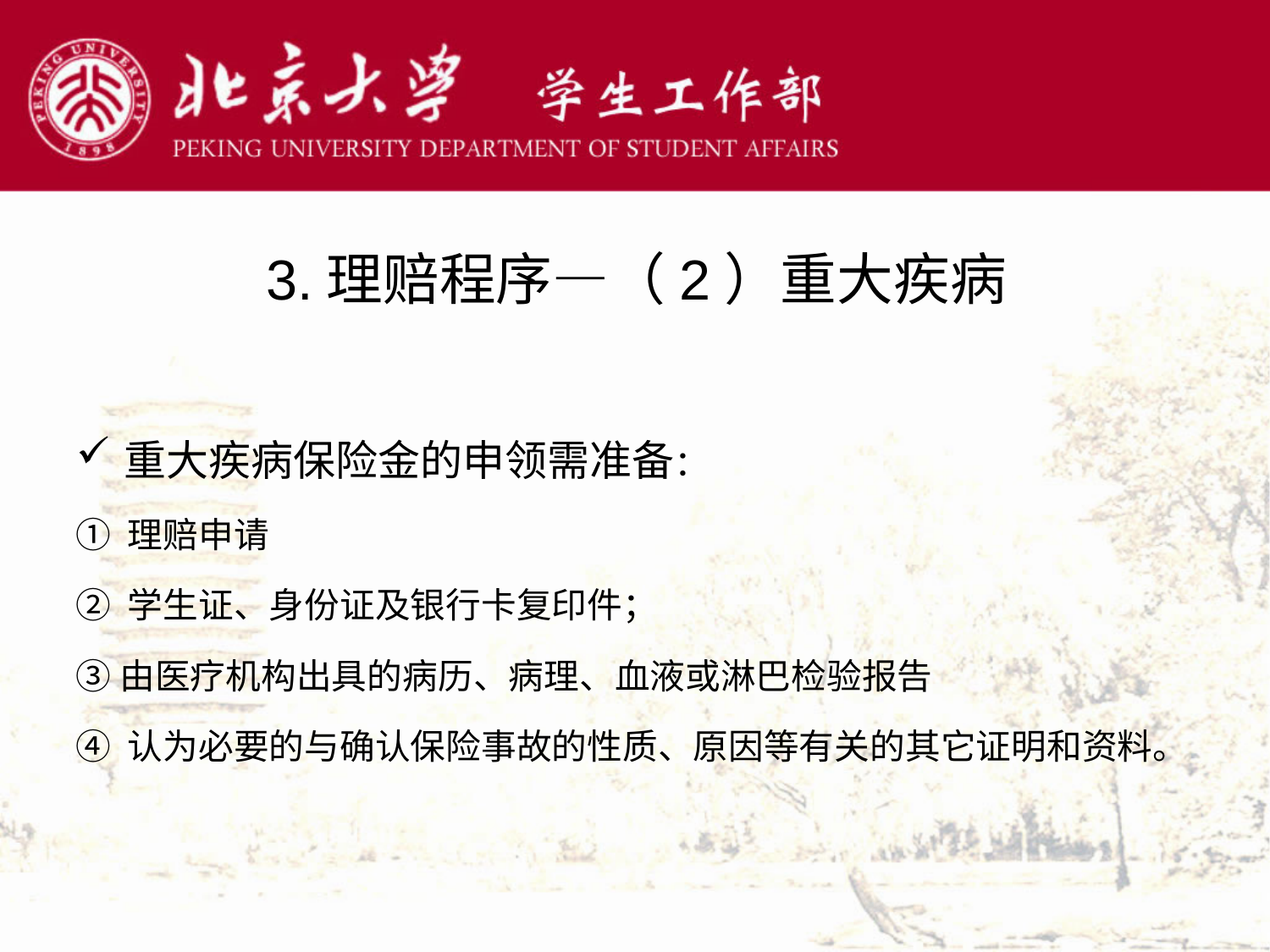

# 3.理赔程序—（2）重大疾病
重大疾病保险金的申领需准备：
① 理赔申请
② 学生证、身份证及银行卡复印件；
③由医疗机构出具的病历、病理、血液或淋巴检验报告
④ 认为必要的与确认保险事故的性质、原因等有关的其它证明和资料。